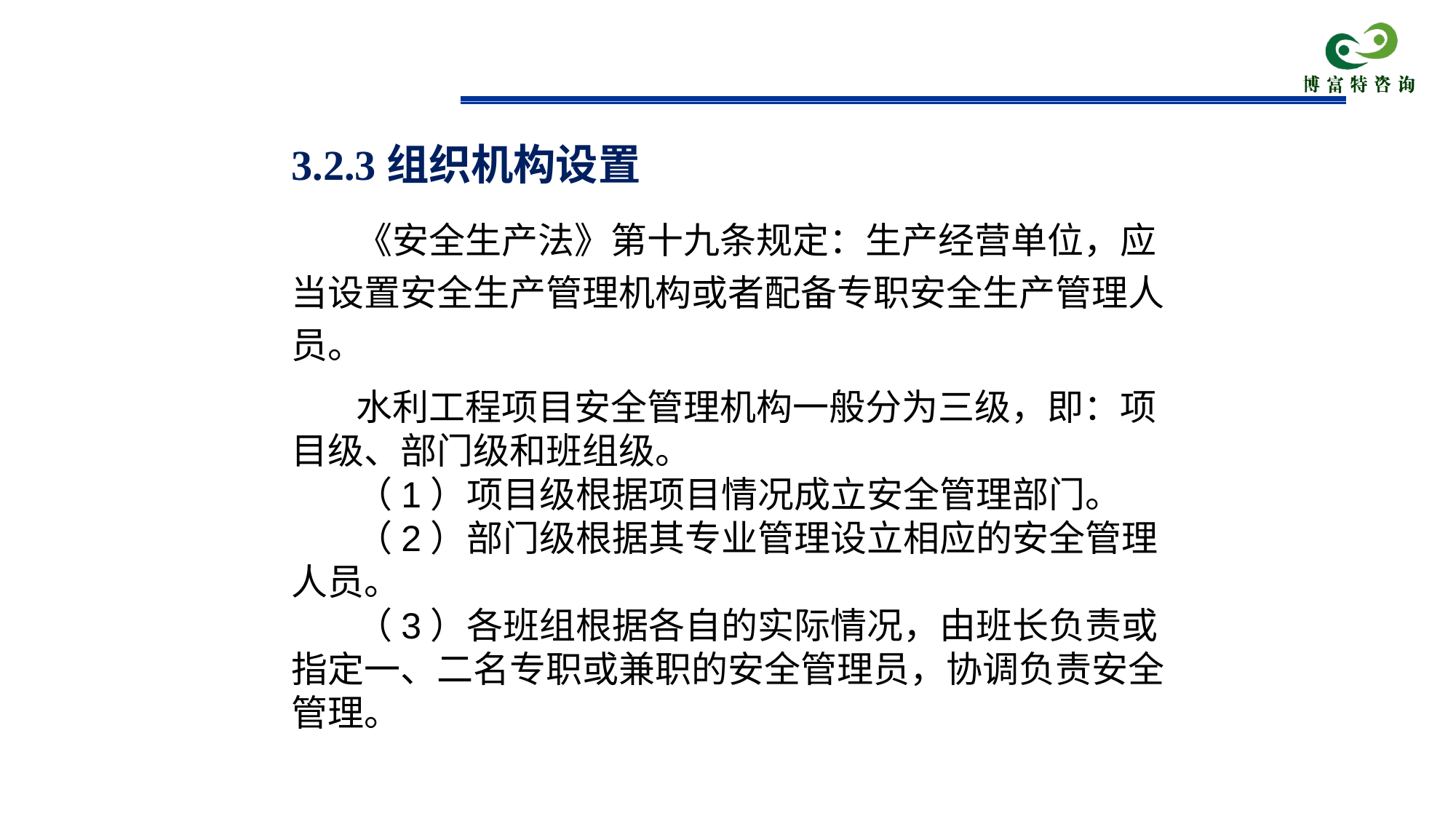

3.2.3组织机构设置
《安全生产法》第十九条规定：生产经营单位，应当设置安全生产管理机构或者配备专职安全生产管理人员。
水利工程项目安全管理机构一般分为三级，即：项目级、部门级和班组级。
（1）项目级根据项目情况成立安全管理部门。
（2）部门级根据其专业管理设立相应的安全管理人员。
（3）各班组根据各自的实际情况，由班长负责或指定一、二名专职或兼职的安全管理员，协调负责安全管理。